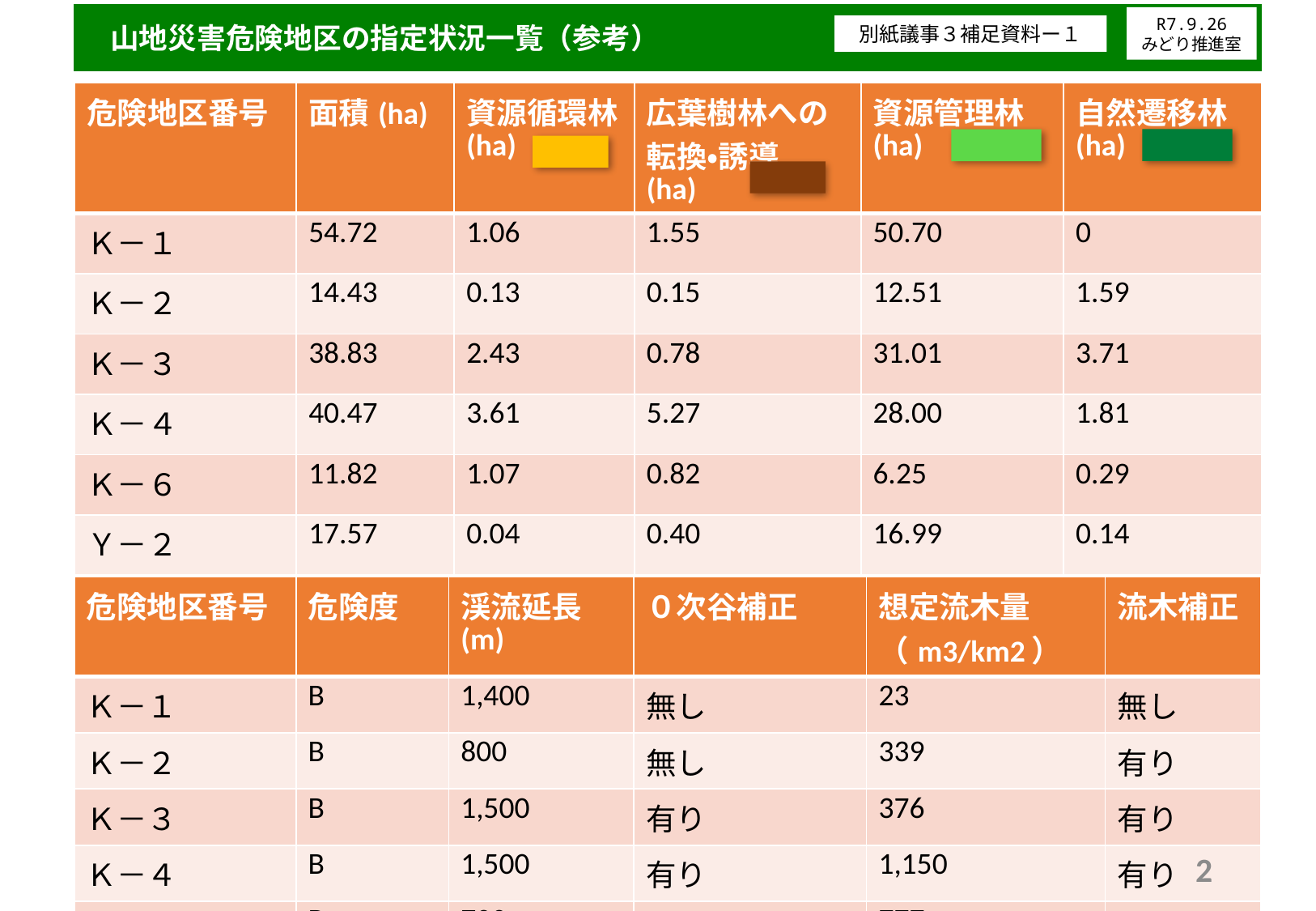

山地災害危険地区の指定状況一覧（参考）
R7.9.26
みどり推進室
別紙議事３補足資料ー１
| 危険地区番号 | 面積(ha) | 資源循環林 (ha) | 広葉樹林への 転換・誘導 (ha) | 資源管理林 (ha) | 自然遷移林(ha) |
| --- | --- | --- | --- | --- | --- |
| Ｋ－１ | 54.72 | 1.06 | 1.55 | 50.70 | 0 |
| Ｋ－２ | 14.43 | 0.13 | 0.15 | 12.51 | 1.59 |
| Ｋ－３ | 38.83 | 2.43 | 0.78 | 31.01 | 3.71 |
| Ｋ－４ | 40.47 | 3.61 | 5.27 | 28.00 | 1.81 |
| Ｋ－６ | 11.82 | 1.07 | 0.82 | 6.25 | 0.29 |
| Ｙ－２ | 17.57 | 0.04 | 0.40 | 16.99 | 0.14 |

| 危険地区番号 | 危険度 | 渓流延長(m) | ０次谷補正 | 想定流木量（m3/km2） | 流木補正 |
| --- | --- | --- | --- | --- | --- |
| Ｋ－１ | B | 1,400 | 無し | 23 | 無し |
| Ｋ－２ | B | 800 | 無し | 339 | 有り |
| Ｋ－３ | B | 1,500 | 有り | 376 | 有り |
| Ｋ－４ | B | 1,500 | 有り | 1,150 | 有り |
| Ｋ－６ | B | 700 | 有り | 777 | 有り |
2